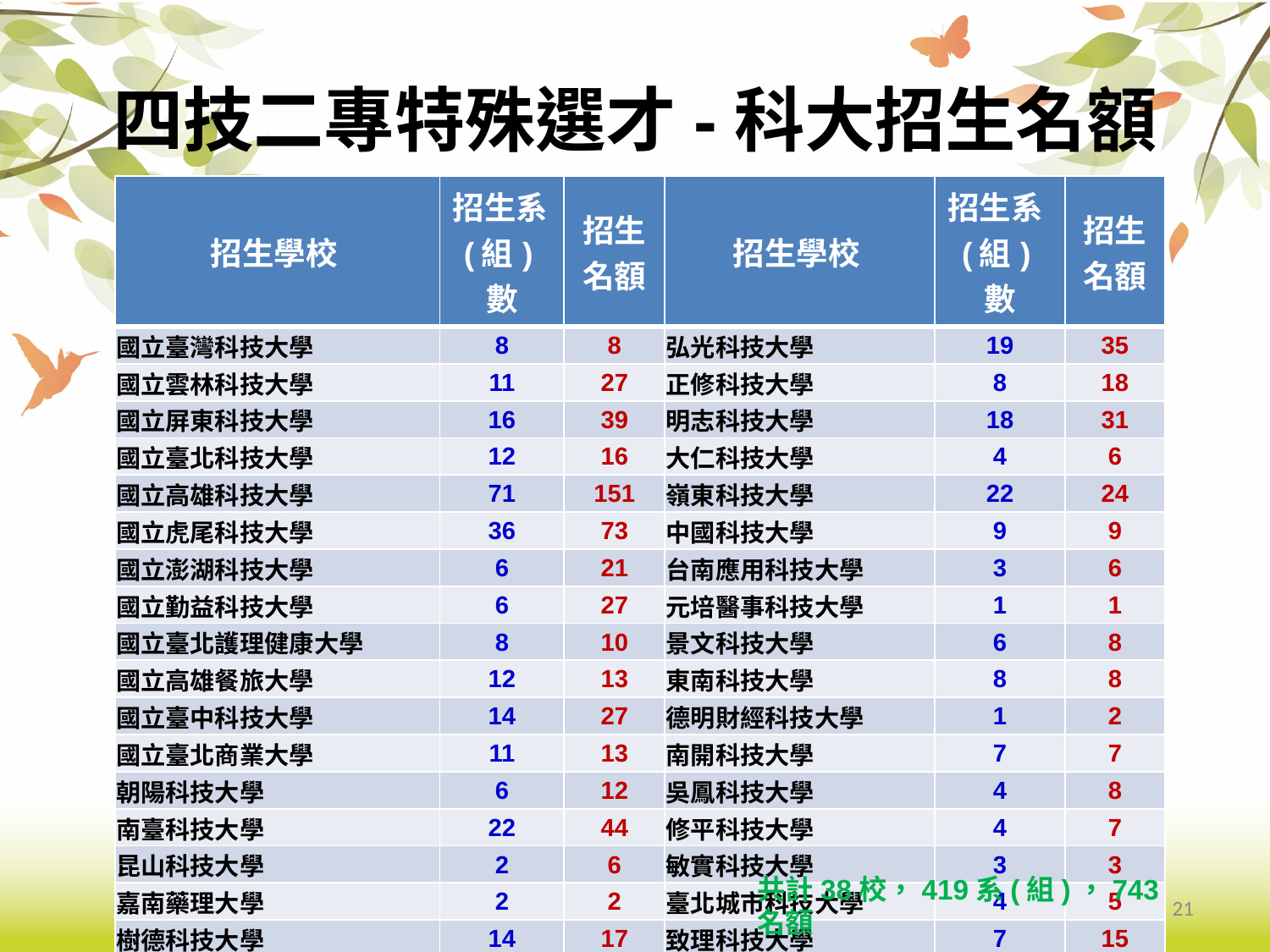

# 四技二專特殊選才-科大招生名額
| 招生學校 | 招生系(組)數 | 招生名額 | 招生學校 | 招生系(組)數 | 招生名額 |
| --- | --- | --- | --- | --- | --- |
| 國立臺灣科技大學 | 8 | 8 | 弘光科技大學 | 19 | 35 |
| 國立雲林科技大學 | 11 | 27 | 正修科技大學 | 8 | 18 |
| 國立屏東科技大學 | 16 | 39 | 明志科技大學 | 18 | 31 |
| 國立臺北科技大學 | 12 | 16 | 大仁科技大學 | 4 | 6 |
| 國立高雄科技大學 | 71 | 151 | 嶺東科技大學 | 22 | 24 |
| 國立虎尾科技大學 | 36 | 73 | 中國科技大學 | 9 | 9 |
| 國立澎湖科技大學 | 6 | 21 | 台南應用科技大學 | 3 | 6 |
| 國立勤益科技大學 | 6 | 27 | 元培醫事科技大學 | 1 | 1 |
| 國立臺北護理健康大學 | 8 | 10 | 景文科技大學 | 6 | 8 |
| 國立高雄餐旅大學 | 12 | 13 | 東南科技大學 | 8 | 8 |
| 國立臺中科技大學 | 14 | 27 | 德明財經科技大學 | 1 | 2 |
| 國立臺北商業大學 | 11 | 13 | 南開科技大學 | 7 | 7 |
| 朝陽科技大學 | 6 | 12 | 吳鳳科技大學 | 4 | 8 |
| 南臺科技大學 | 22 | 44 | 修平科技大學 | 4 | 7 |
| 昆山科技大學 | 2 | 6 | 敏實科技大學 | 3 | 3 |
| 嘉南藥理大學 | 2 | 2 | 臺北城市科技大學 | 4 | 5 |
| 樹德科技大學 | 14 | 17 | 致理科技大學 | 7 | 15 |
| 龍華科技大學 | 2 | 6 | 宏國德霖科技大學 | 5 | 5 |
| 明新科技大學 | 2 | 11 | 亞東科技大學 | 5 | 10 |
共計38校，419系(組)，743名額
21